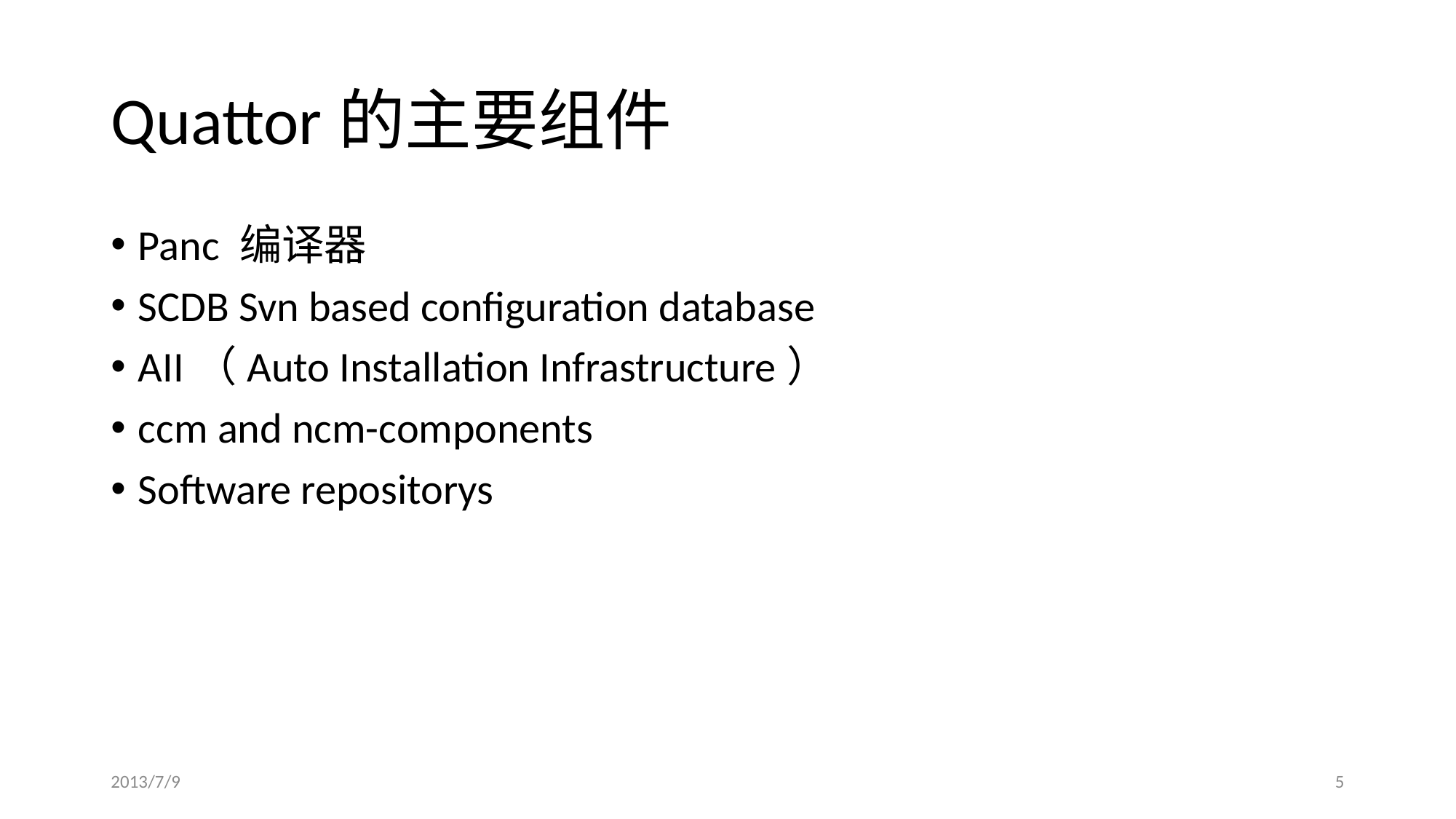

# Quattor的主要组件
Panc 编译器
SCDB Svn based configuration database
AII（Auto Installation Infrastructure）
ccm and ncm-components
Software repositorys

2013/7/9
5